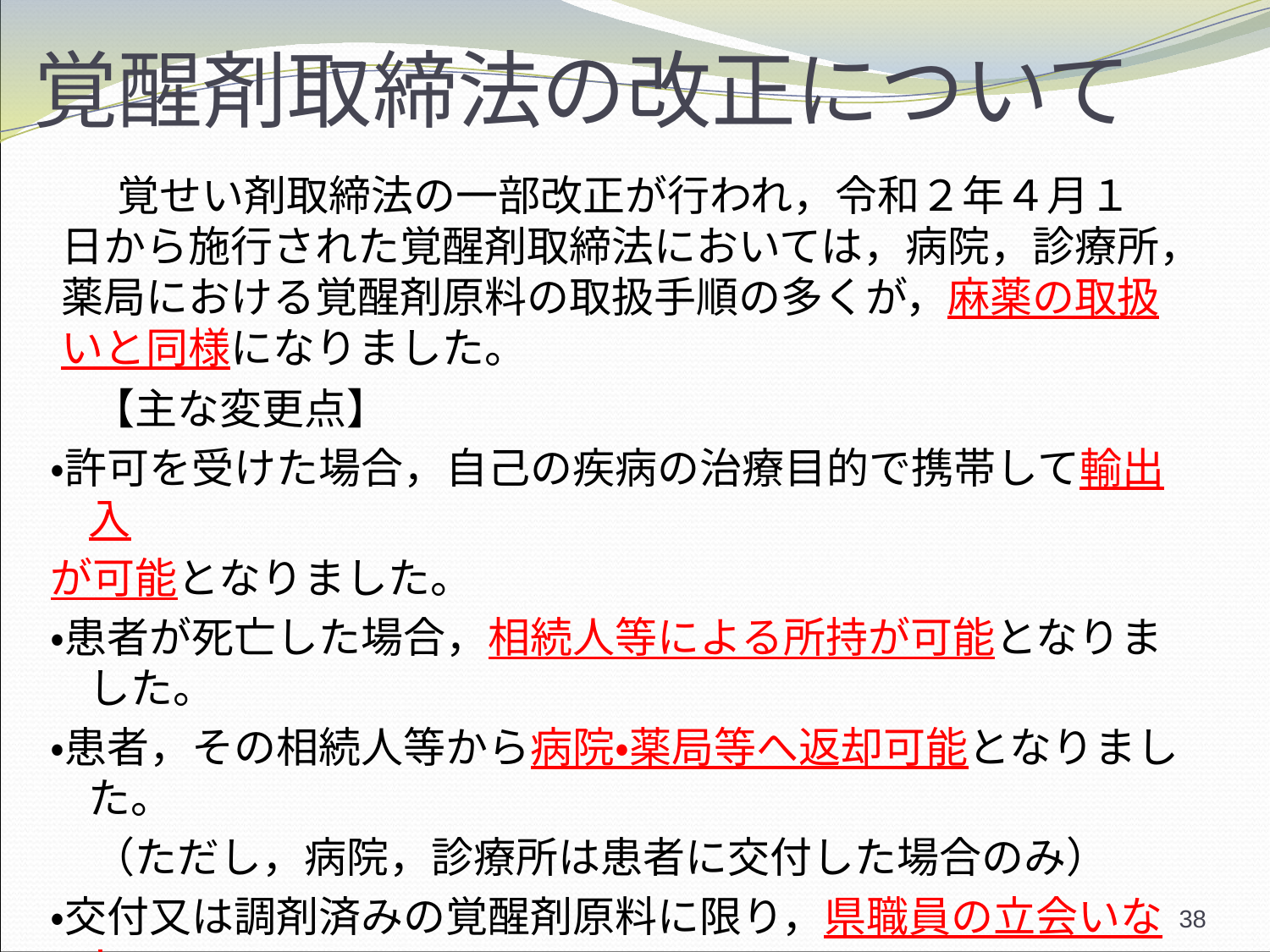

# 覚醒剤取締法の改正について
　 　覚せい剤取締法の一部改正が行われ，令和２年４月１日から施行された覚醒剤取締法においては，病院，診療所，薬局における覚醒剤原料の取扱手順の多くが，麻薬の取扱いと同様になりました。

　【主な変更点】
・許可を受けた場合，自己の疾病の治療目的で携帯して輸出入
が可能となりました。
・患者が死亡した場合，相続人等による所持が可能となりました。
・患者，その相続人等から病院・薬局等へ返却可能となりました。
　（ただし，病院，診療所は患者に交付した場合のみ）
・交付又は調剤済みの覚醒剤原料に限り，県職員の立会いなし
に廃棄可能となりました。
・病院・薬局等は帳簿を備え，必要事項の記録義務があります。

38